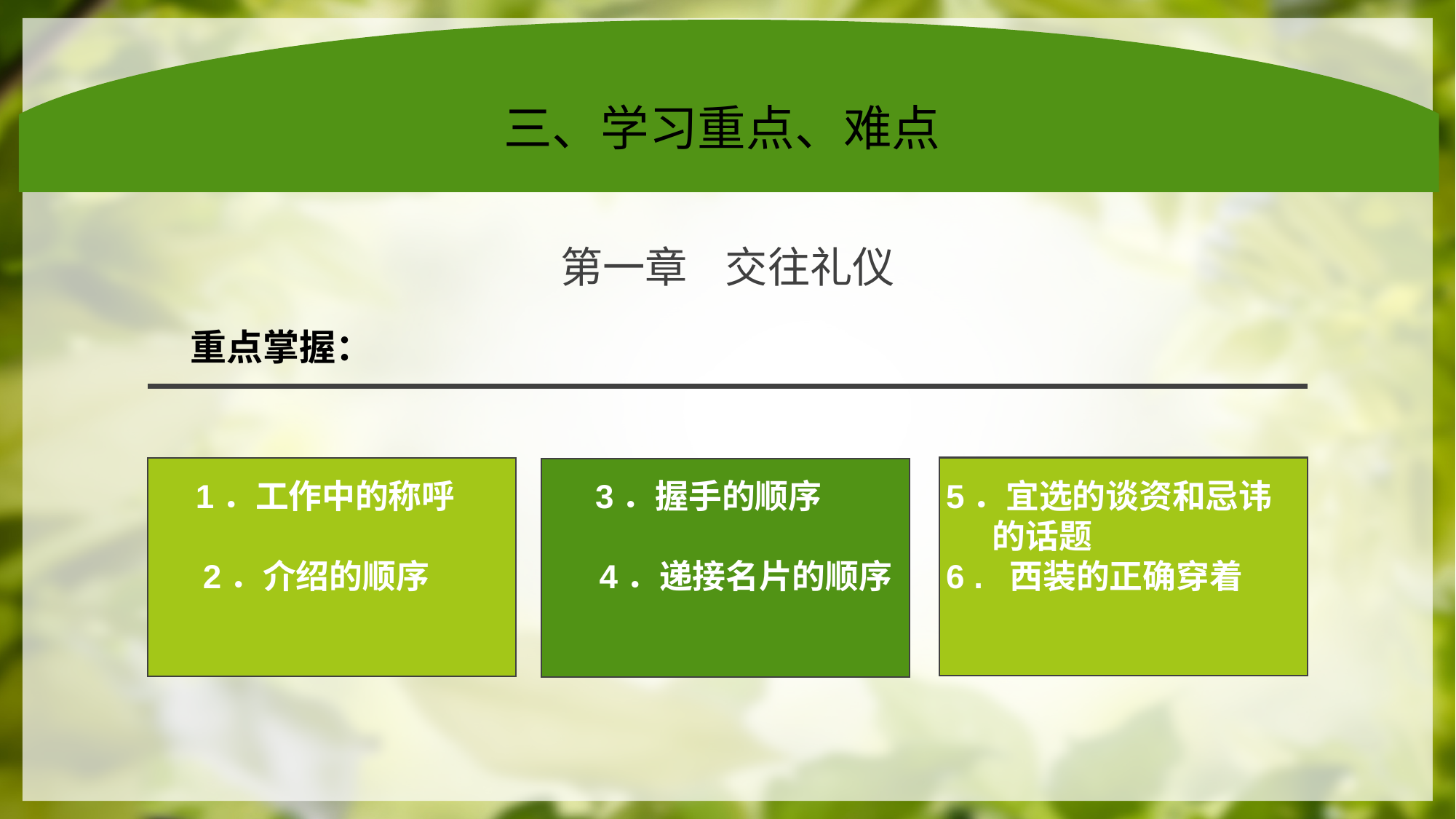

三、学习重点、难点
第一章    交往礼仪
　重点掌握：

3．握手的顺序

　　4．递接名片的顺序
  1．工作中的称呼

2．介绍的顺序
5．宜选的谈资和忌讳
     的话题
6 .  西装的正确穿着